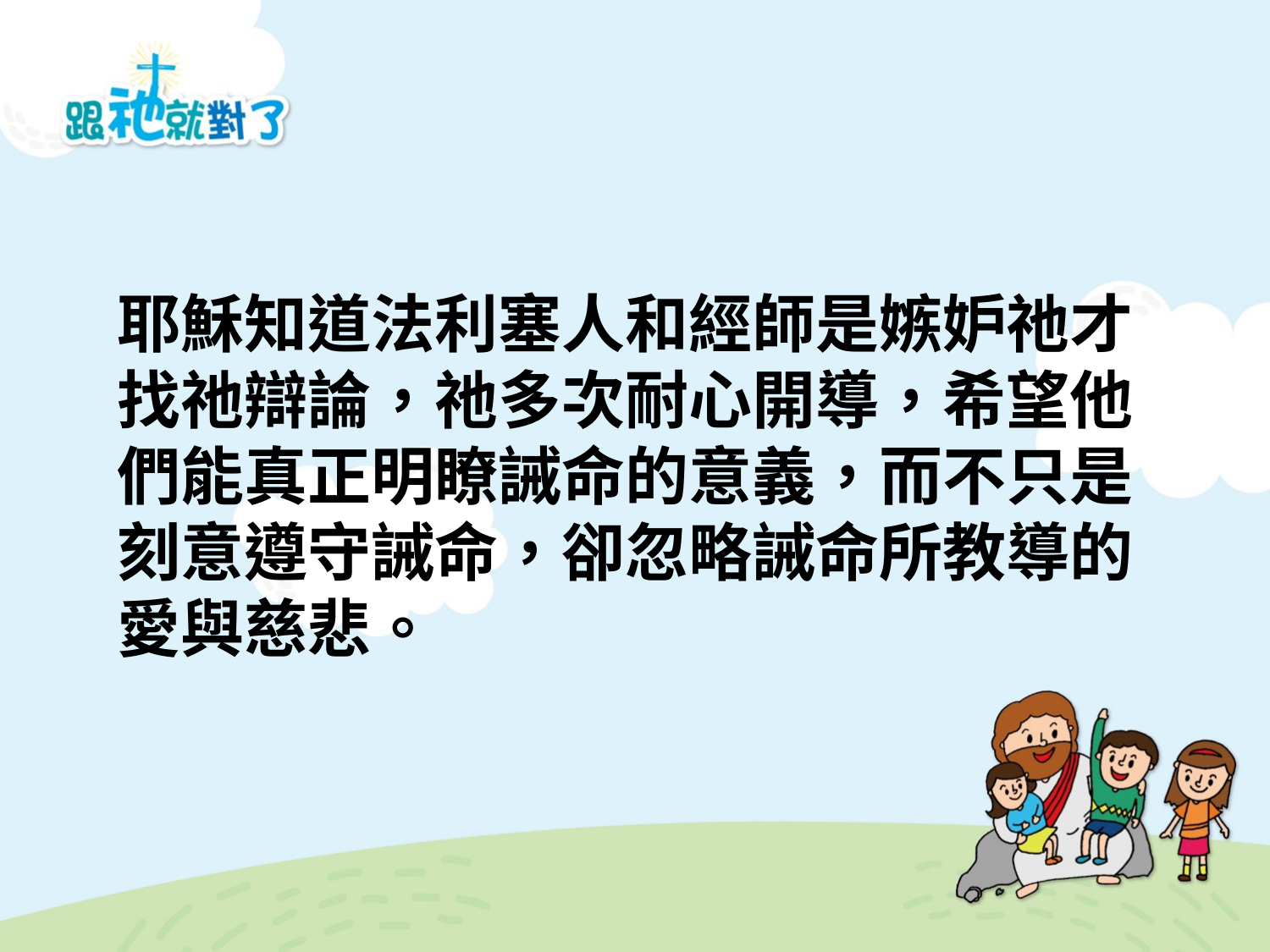

耶穌知道法利塞人和經師是嫉妒祂才找祂辯論，祂多次耐心開導，希望他們能真正明瞭誡命的意義，而不只是刻意遵守誡命，卻忽略誡命所教導的愛與慈悲。